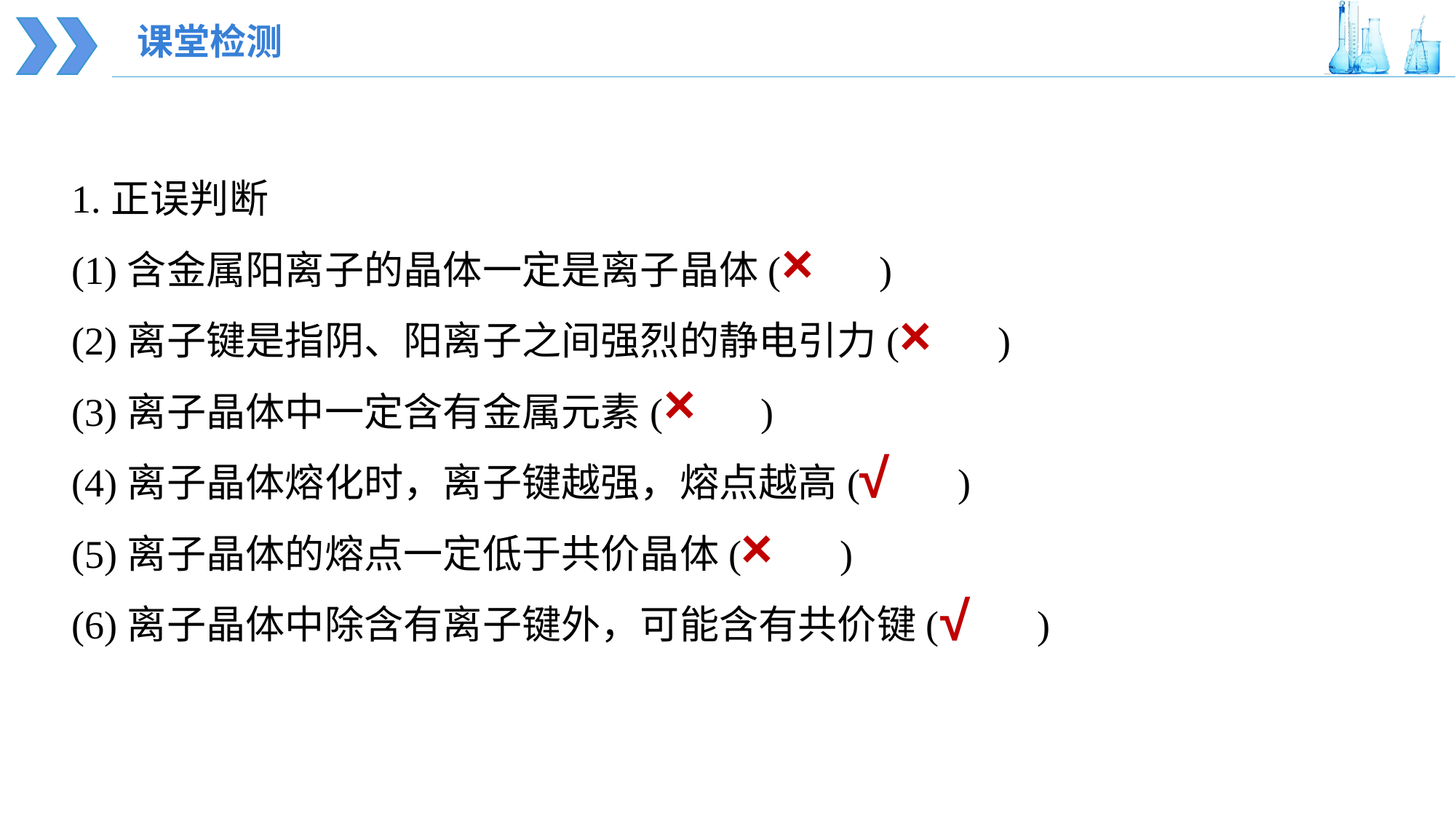

课堂检测
1.正误判断
(1)含金属阳离子的晶体一定是离子晶体(　　)
(2)离子键是指阴、阳离子之间强烈的静电引力(　　)
(3)离子晶体中一定含有金属元素(　　)
(4)离子晶体熔化时，离子键越强，熔点越高(　　)
(5)离子晶体的熔点一定低于共价晶体(　　)
(6)离子晶体中除含有离子键外，可能含有共价键(　　)
×
×
×
√
×
√